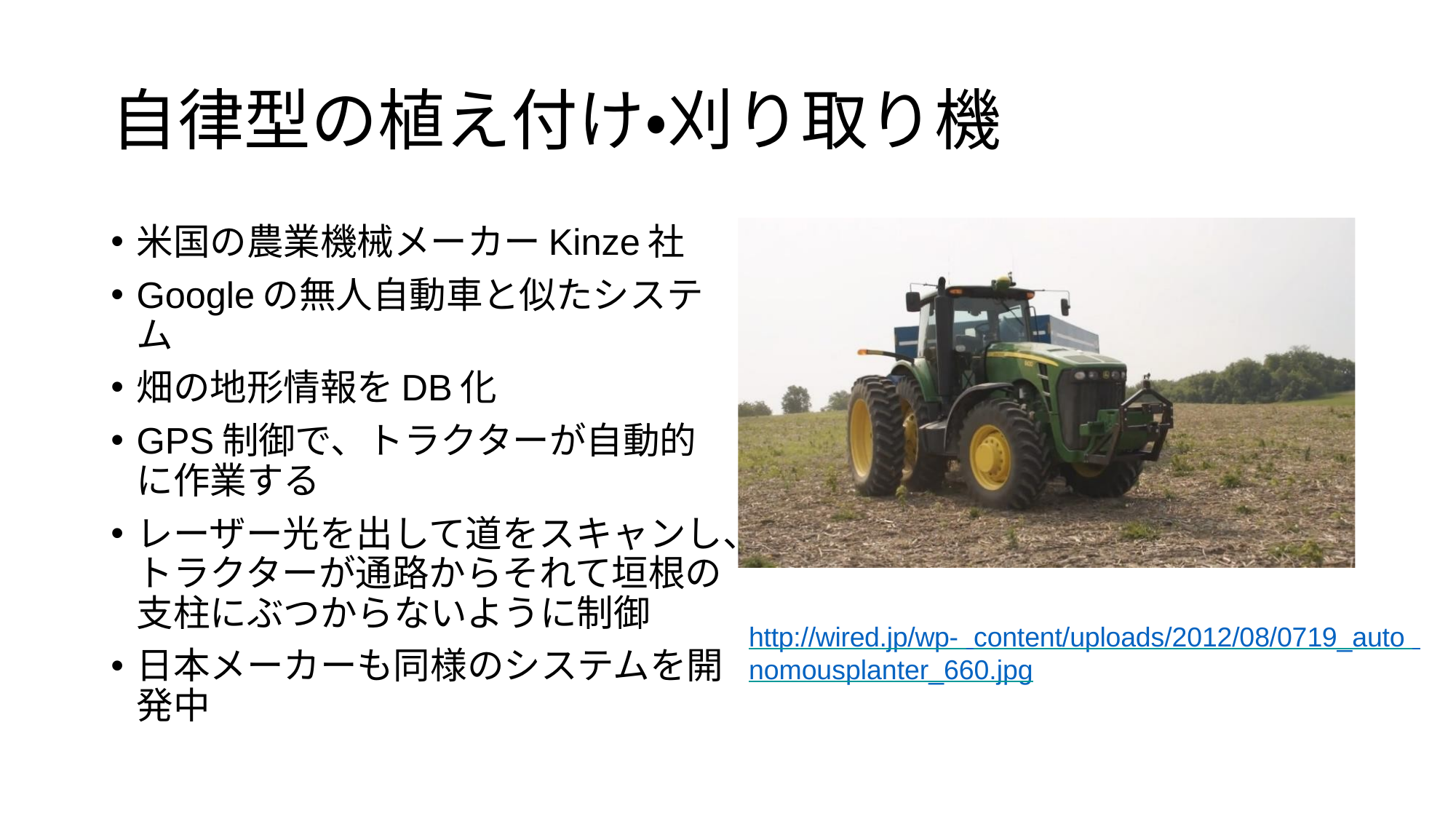

# 自律型の植え付け・刈り取り機

米国の農業機械メーカーKinze社
Googleの無人自動車と似たシステム
畑の地形情報をDB化
GPS制御で、トラクターが自動的に作業する
レーザー光を出して道をスキャンし、トラクターが通路からそれて垣根の支柱にぶつからないように制御
日本メーカーも同様のシステムを開発中

http://wired.jp/wp-  content/uploads/2012/08/0719_auto  nomousplanter_660.jpg